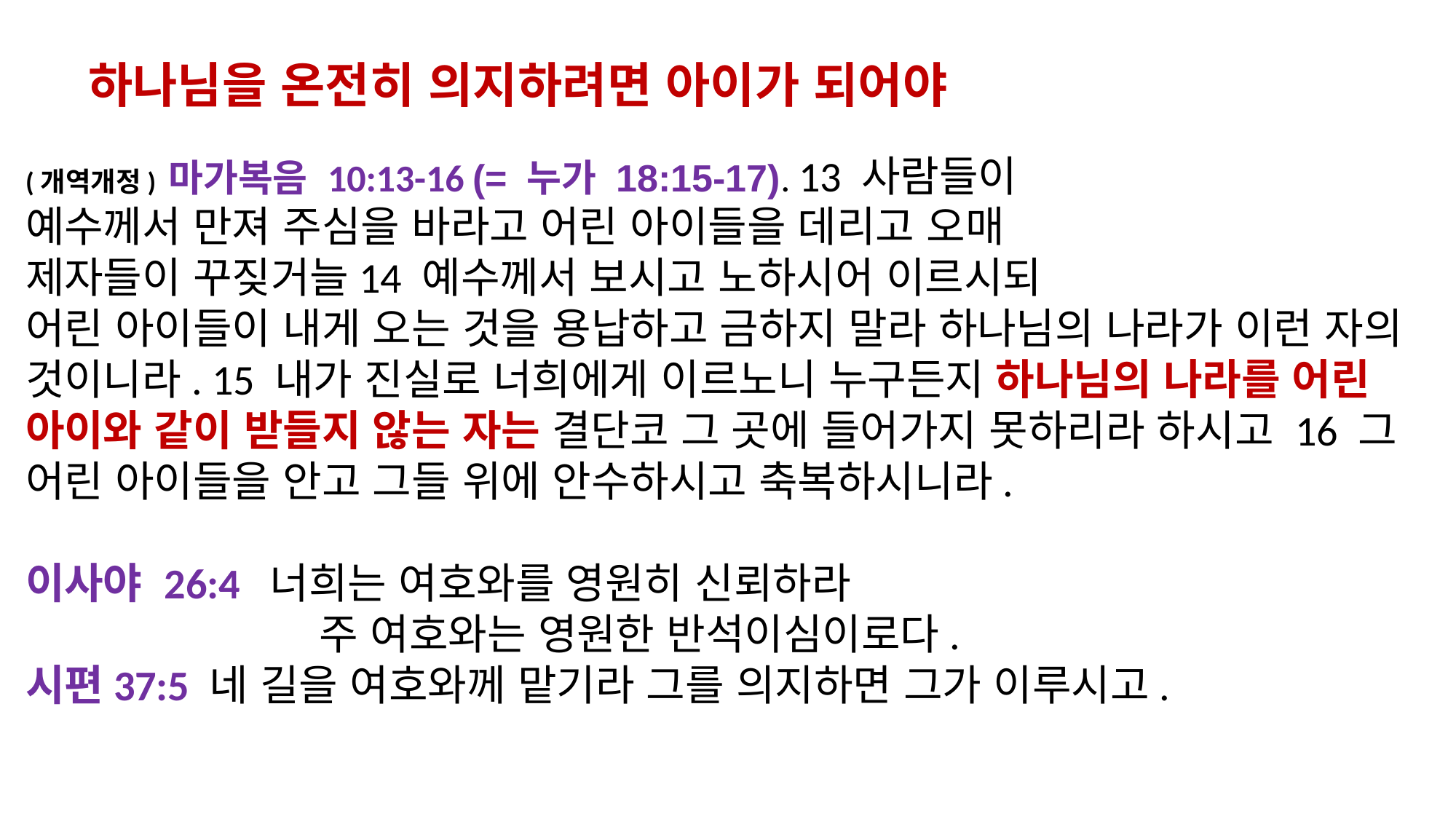

하나님을 온전히 의지하려면 아이가 되어야

(개역개정) 마가복음 10:13-16 (= 누가 18:15-17). 13 사람들이
예수께서 만져 주심을 바라고 어린 아이들을 데리고 오매
제자들이 꾸짖거늘14 예수께서 보시고 노하시어 이르시되
어린 아이들이 내게 오는 것을 용납하고 금하지 말라 하나님의 나라가 이런 자의 것이니라. 15 내가 진실로 너희에게 이르노니 누구든지 하나님의 나라를 어린 아이와 같이 받들지 않는 자는 결단코 그 곳에 들어가지 못하리라 하시고 16 그 어린 아이들을 안고 그들 위에 안수하시고 축복하시니라.

이사야 26:4  너희는 여호와를 영원히 신뢰하라
                        주 여호와는 영원한 반석이심이로다.
시편37:5 네 길을 여호와께 맡기라 그를 의지하면 그가 이루시고.